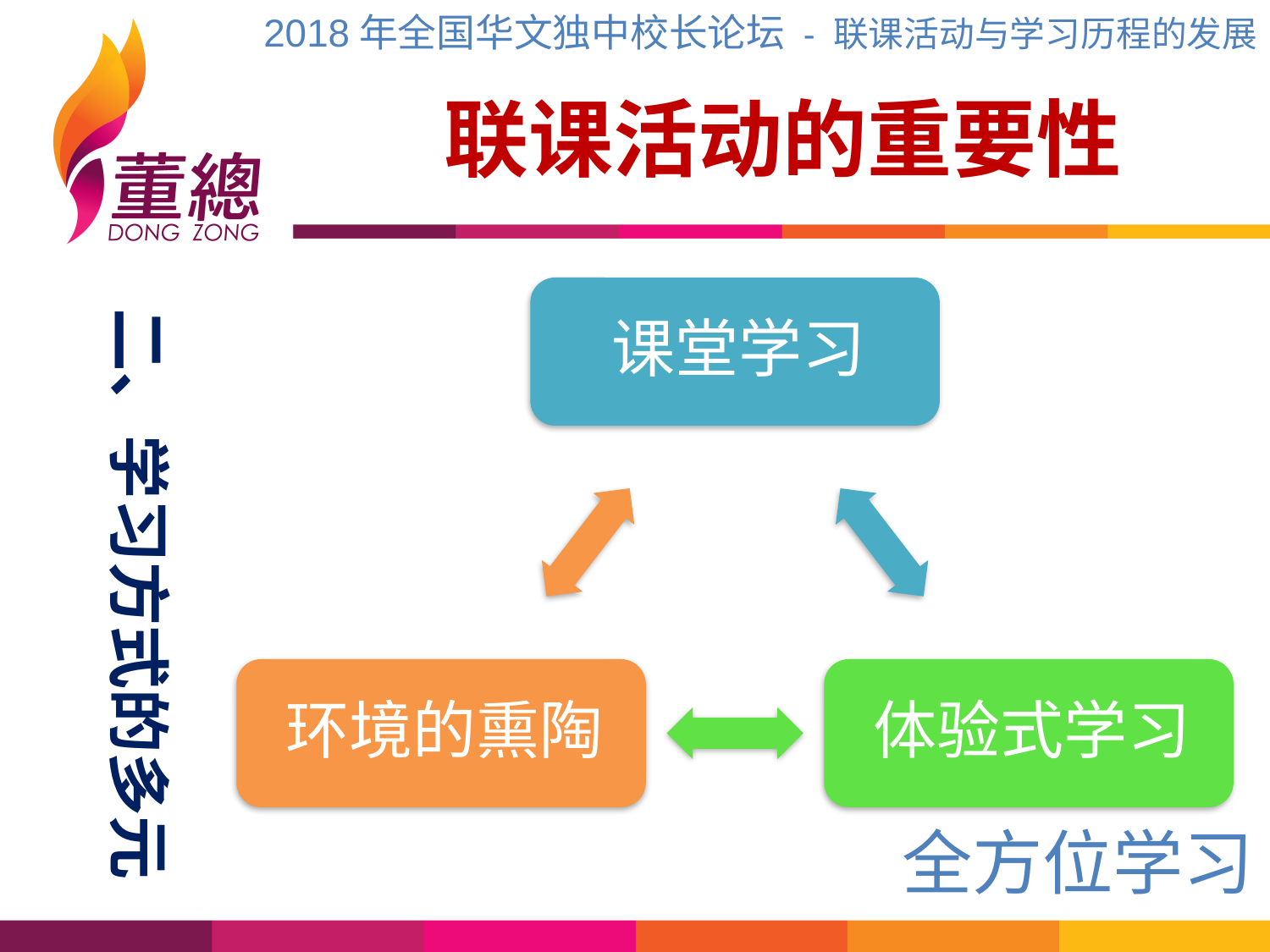

2018年全国华文独中校长论坛 - 联课活动与学习历程的发展
联课活动的重要性
课堂学习

体验式学习

环境的熏陶

二、学习方式的多元
全方位学习